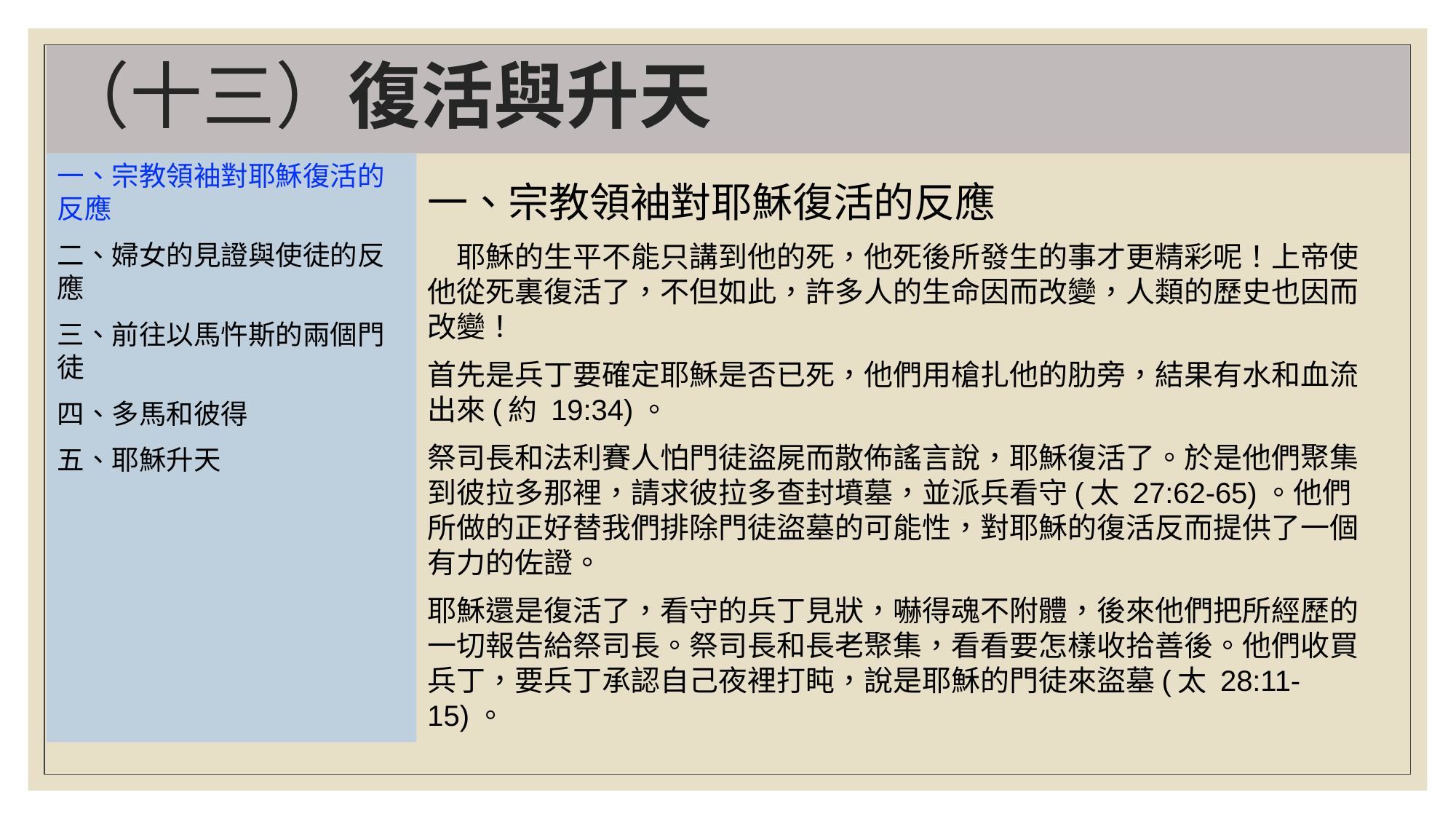

# （十三）復活與升天
一、宗教領袖對耶穌復活的反應
二、婦女的見證與使徒的反應
三、前往以馬忤斯的兩個門徒
四、多馬和彼得
五、耶穌升天

一、宗教領袖對耶穌復活的反應
　耶穌的生平不能只講到他的死，他死後所發生的事才更精彩呢！上帝使他從死裏復活了，不但如此，許多人的生命因而改變，人類的歷史也因而改變！
首先是兵丁要確定耶穌是否已死，他們用槍扎他的肋旁，結果有水和血流出來(約 19:34)。
祭司長和法利賽人怕門徒盜屍而散佈謠言說，耶穌復活了。於是他們聚集到彼拉多那裡，請求彼拉多查封墳墓，並派兵看守(太 27:62-65)。他們所做的正好替我們排除門徒盜墓的可能性，對耶穌的復活反而提供了一個有力的佐證。
耶穌還是復活了，看守的兵丁見狀，嚇得魂不附體，後來他們把所經歷的一切報告給祭司長。祭司長和長老聚集，看看要怎樣收拾善後。他們收買兵丁，要兵丁承認自己夜裡打盹，說是耶穌的門徒來盜墓(太 28:11-15)。